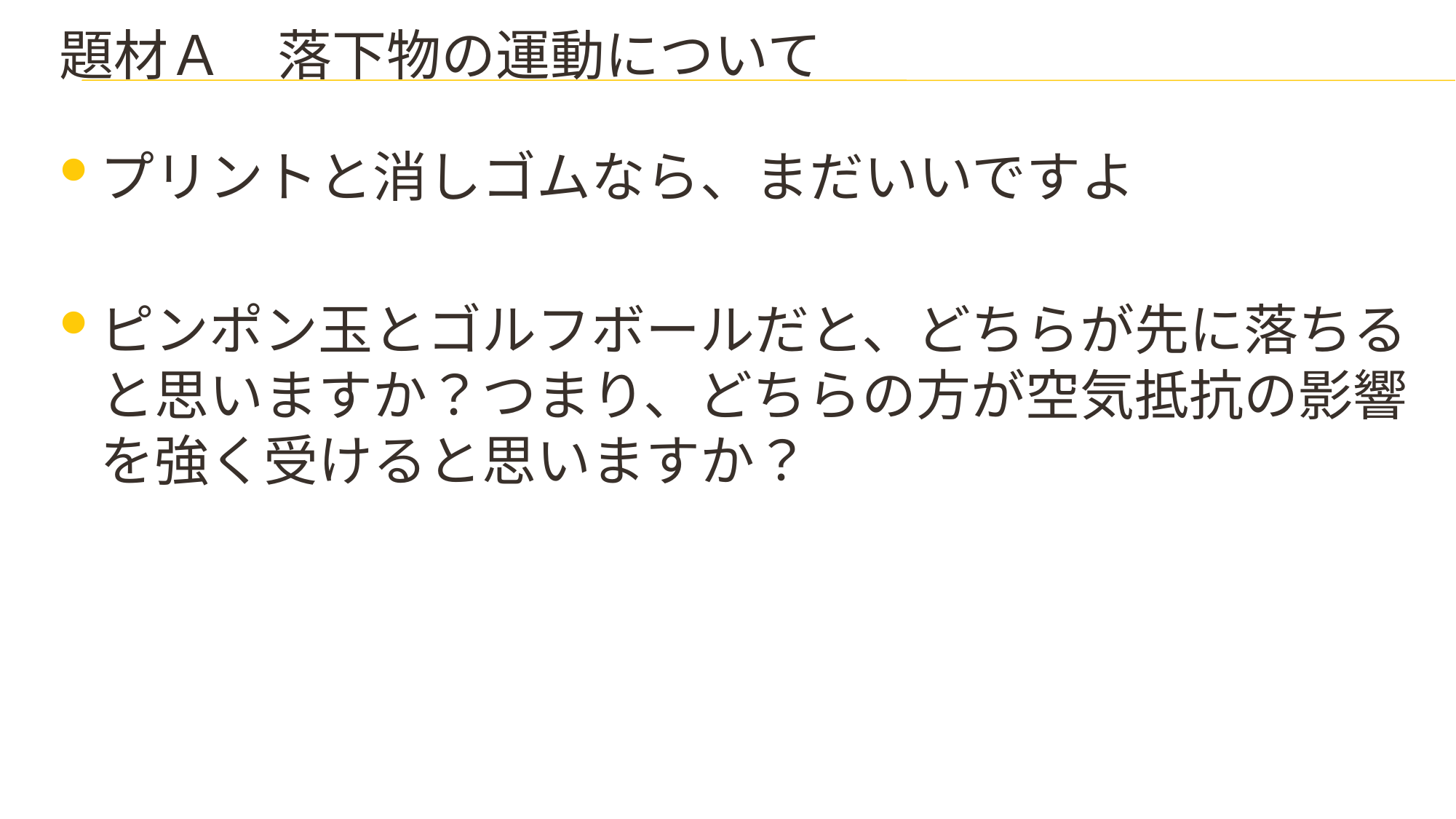

# 題材Ａ　落下物の運動について
プリントと消しゴムなら、まだいいですよ

ピンポン玉とゴルフボールだと、どちらが先に落ちると思いますか？つまり、どちらの方が空気抵抗の影響を強く受けると思いますか？